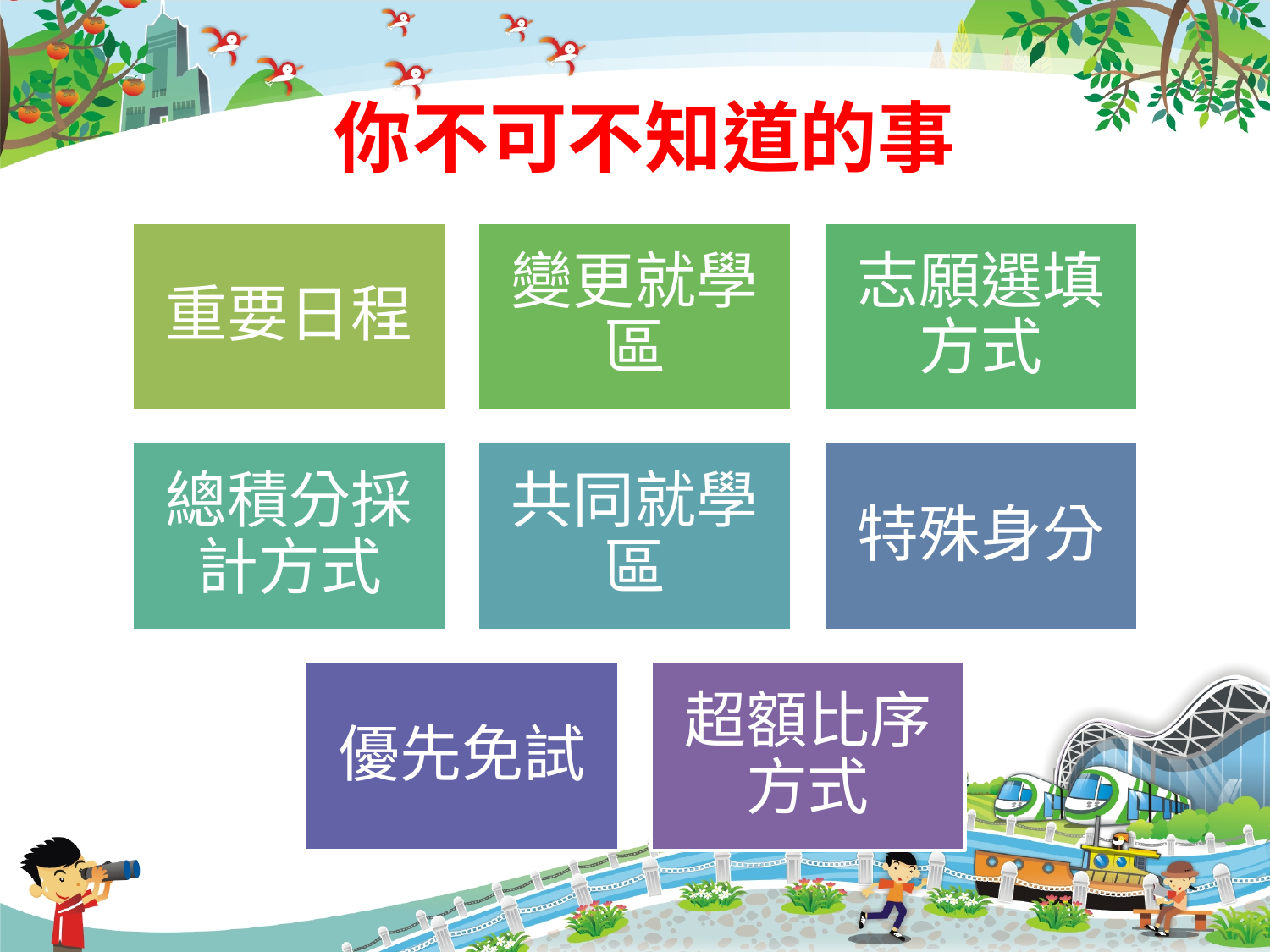

# 你不可不知道的事
重要日程
變更就學區
志願選填方式
總積分採計方式
共同就學區
特殊身分
優先免試
超額比序方式